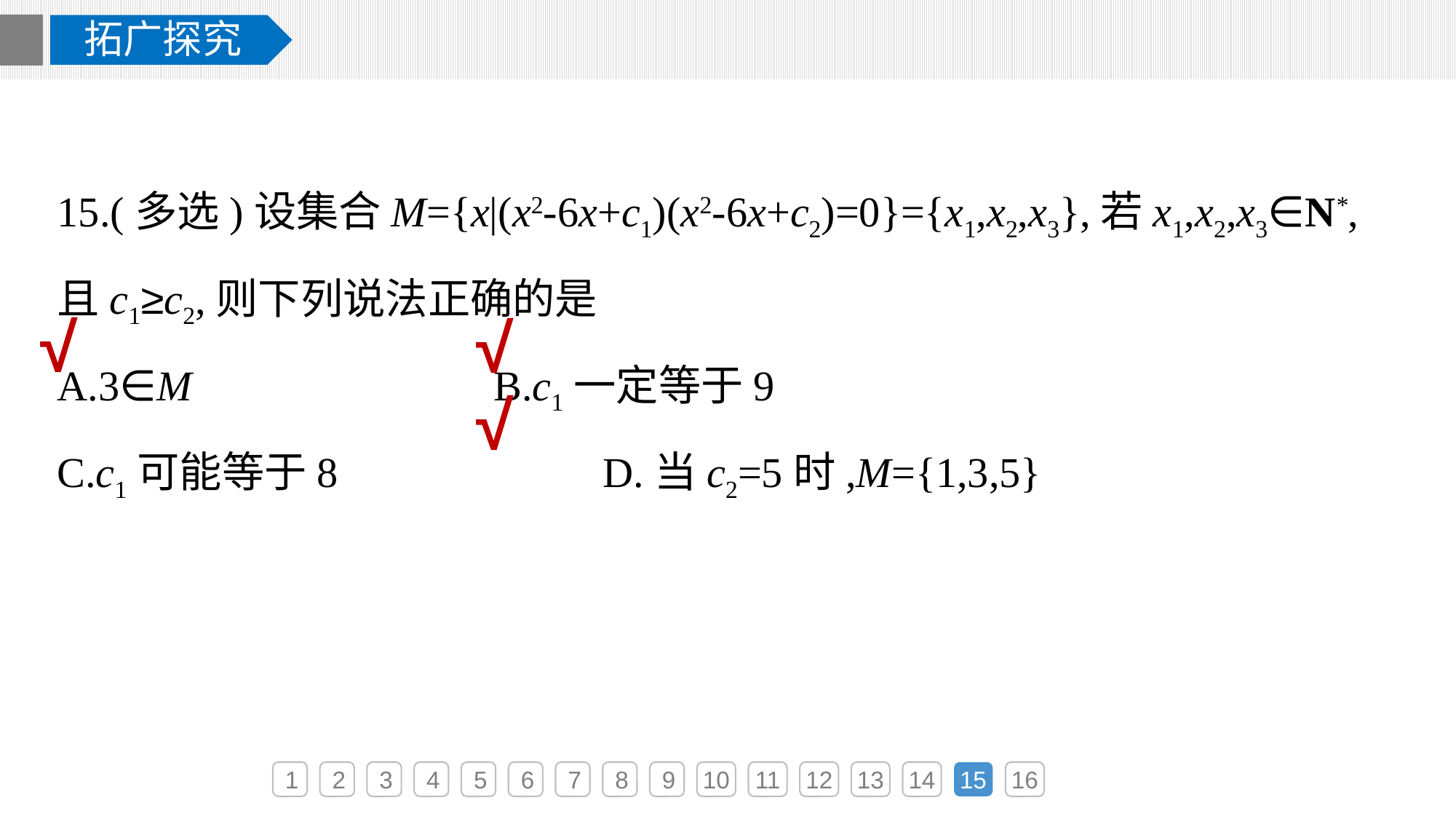

拓广探究

15.(多选)设集合M={x|(x2-6x+c1)(x2-6x+c2)=0}={x1,x2,x3},若x1,x2,x3∈N*,且c1≥c2,则下列说法正确的是
A.3∈M			B.c1一定等于9
C.c1可能等于8			D.当c2=5时,M={1,3,5}
√
√
√
1
2
3
4
5
6
7
8
9
10
11
12
13
14
15
16